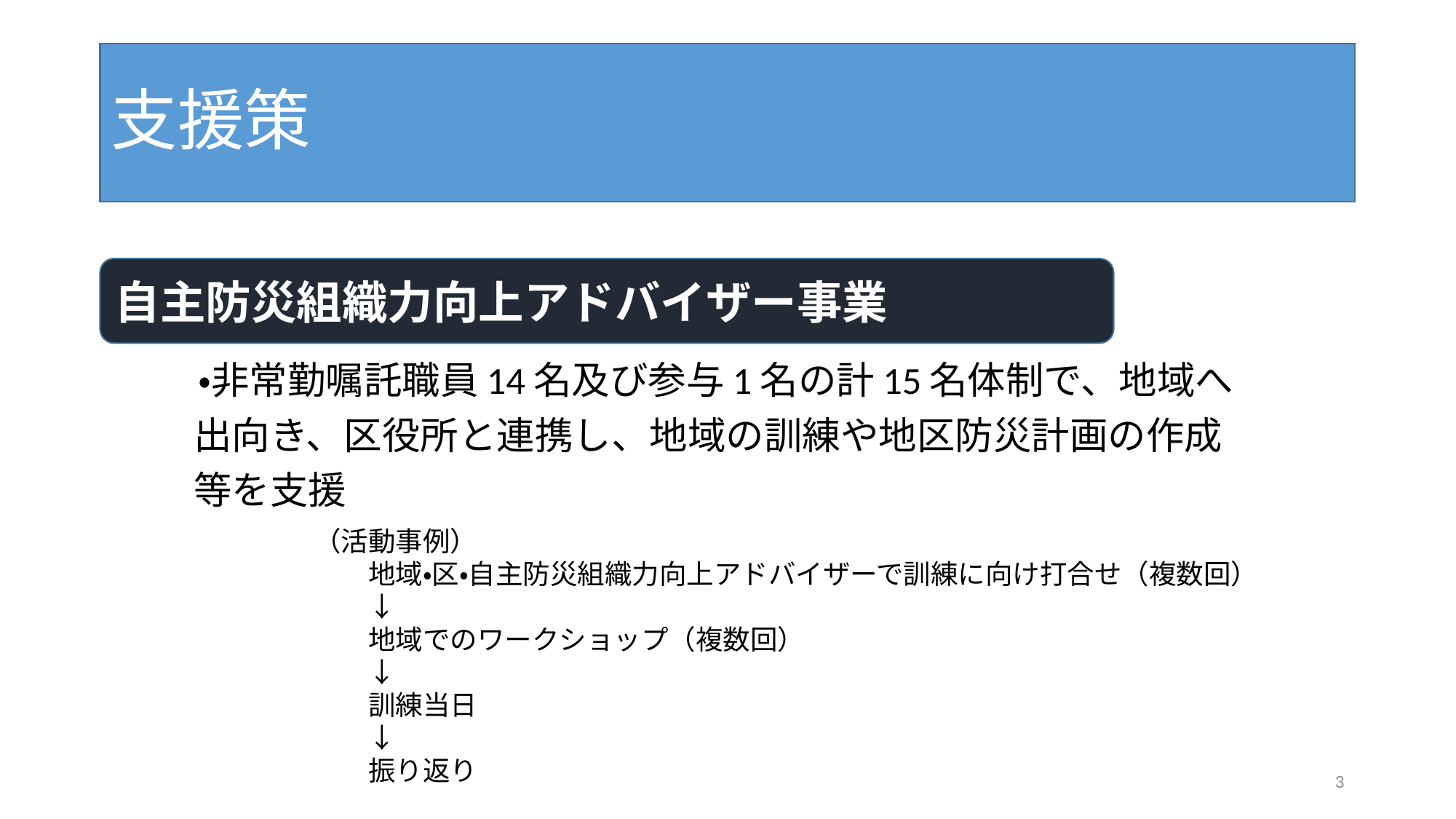

# 支援策

　・非常勤嘱託職員14名及び参与1名の計15名体制で、地域へ
   出向き、区役所と連携し、地域の訓練や地区防災計画の作成
   等を支援

自主防災組織力向上アドバイザー事業
（活動事例）
　　地域・区・自主防災組織力向上アドバイザーで訓練に向け打合せ（複数回）
　　↓
　　地域でのワークショップ（複数回）
　　↓
　　訓練当日
　　↓
　　振り返り

3